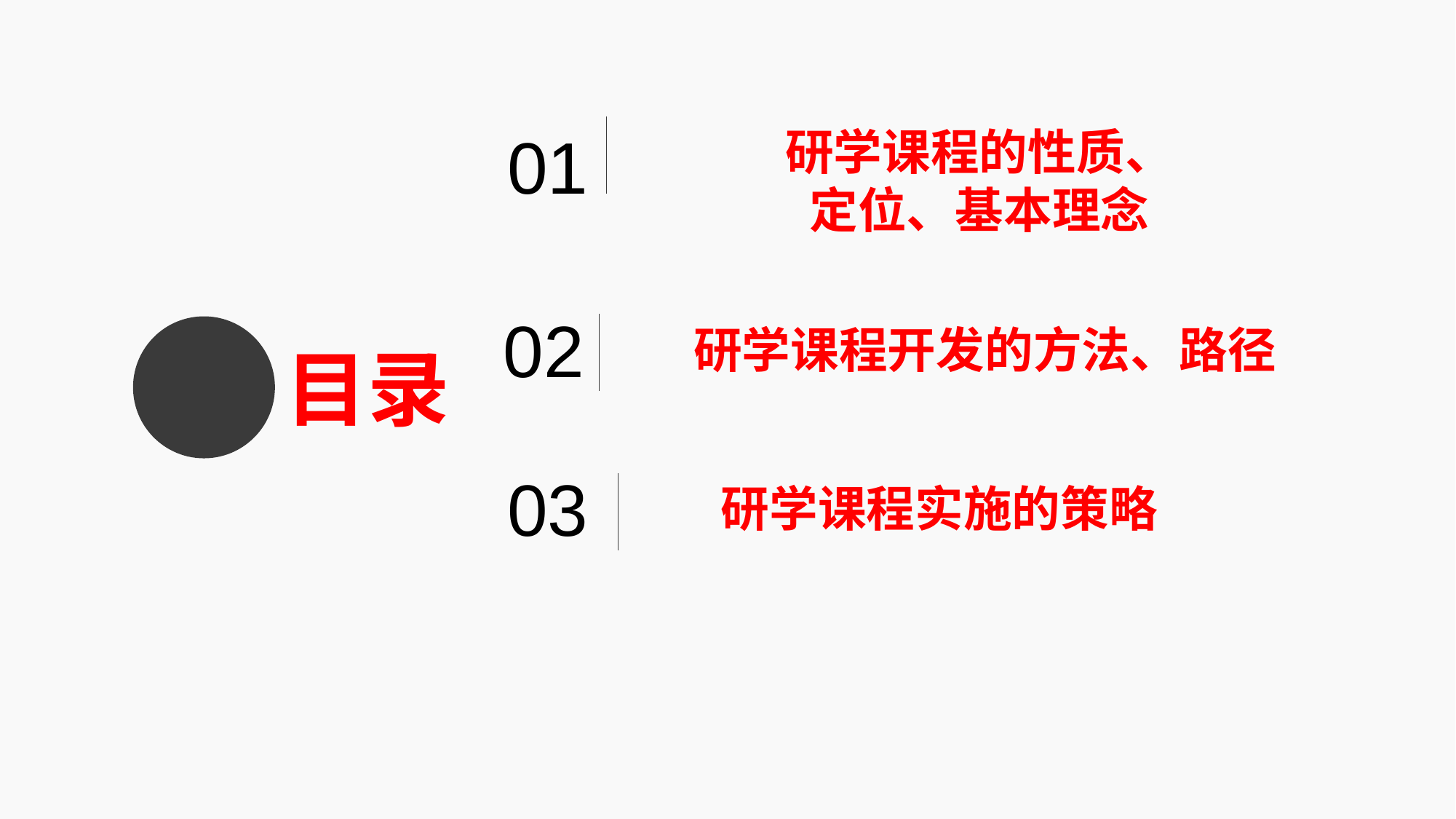

01
研学课程的性质、
定位、基本理念
02
   研学课程开发的方法、路径

目录
03
研学课程实施的策略